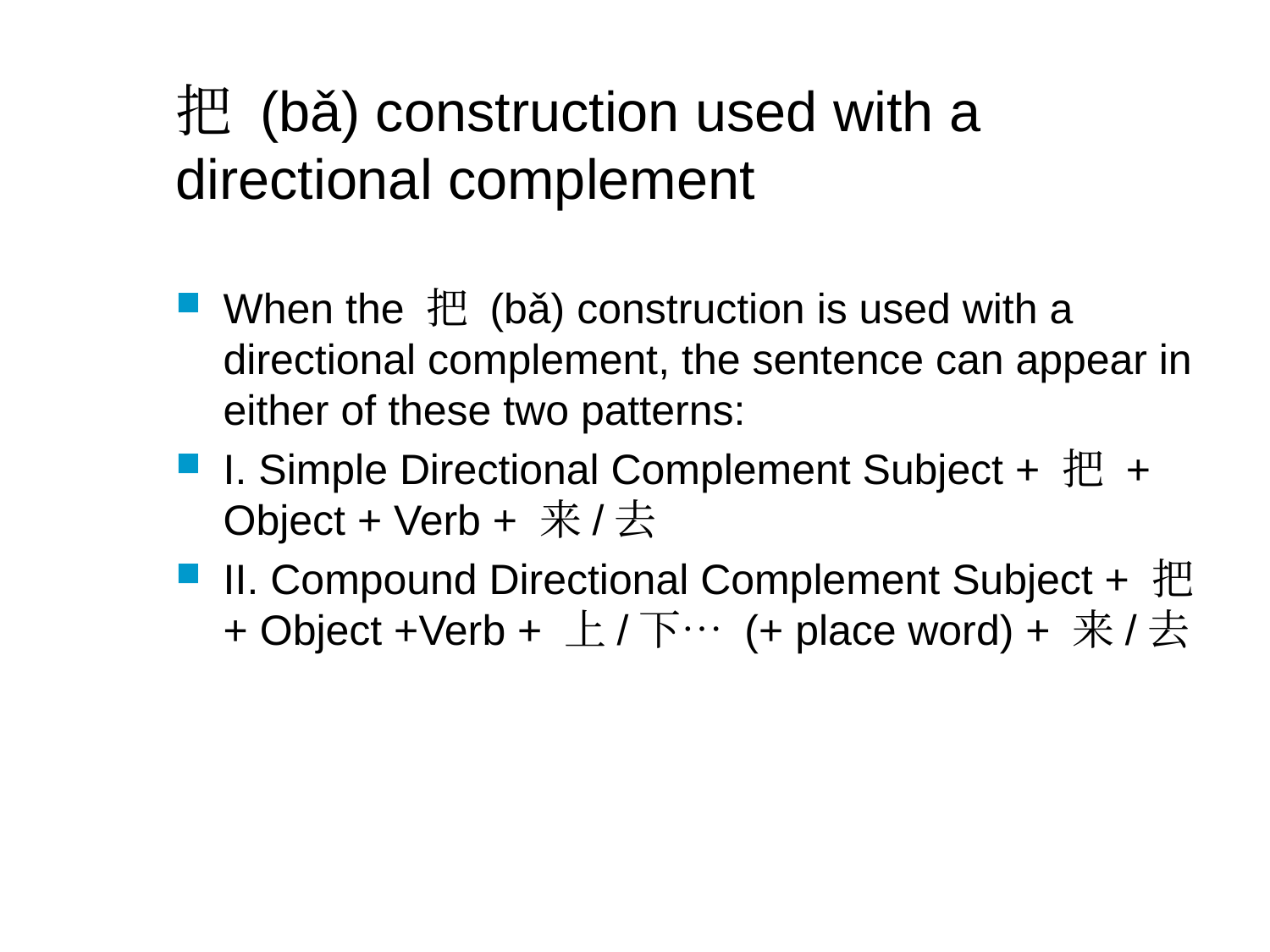

# 把 (bǎ) construction used with a directional complement
When the 把 (bǎ) construction is used with a directional complement, the sentence can appear in either of these two patterns:
I. Simple Directional Complement Subject + 把 + Object + Verb + 来/去
II. Compound Directional Complement Subject + 把 + Object +Verb + 上/下… (+ place word) + 来/去